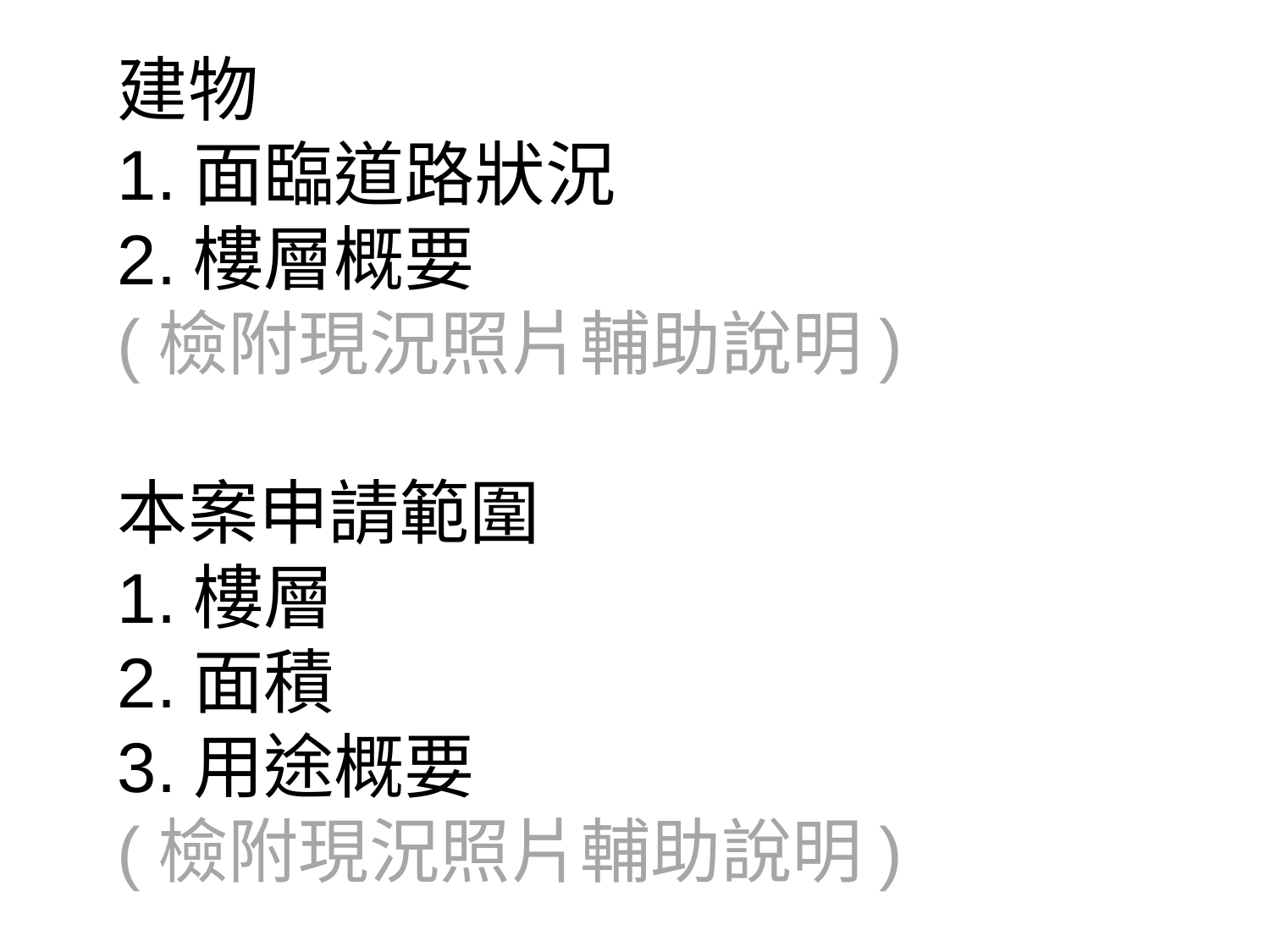

建物
1.面臨道路狀況
2.樓層概要
(檢附現況照片輔助說明)

本案申請範圍
1.樓層
2.面積
3.用途概要
(檢附現況照片輔助說明)